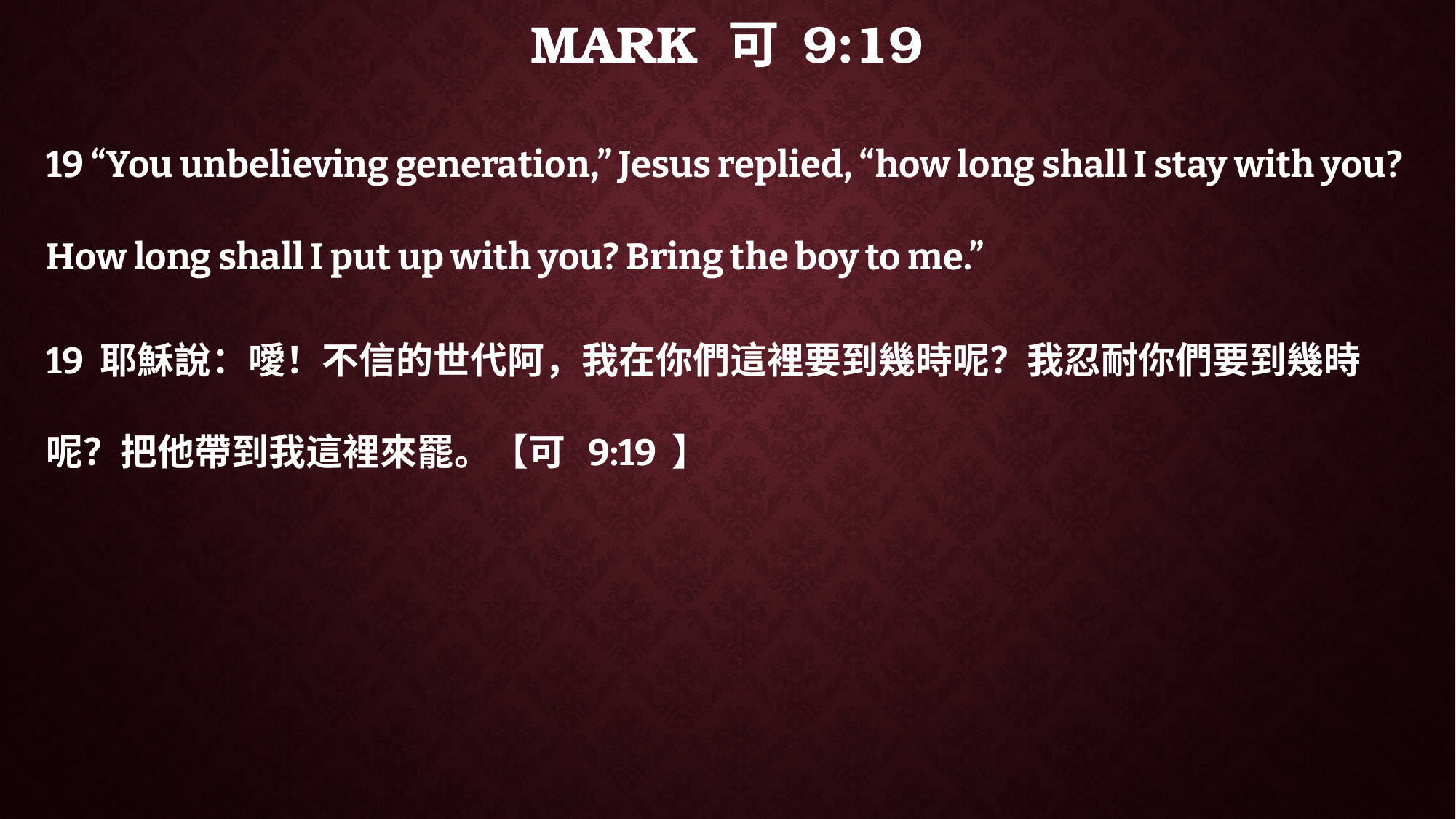

# Mark 可 9:19
19 “You unbelieving generation,” Jesus replied, “how long shall I stay with you? How long shall I put up with you? Bring the boy to me.”
19耶穌說：噯！不信的世代阿，我在你們這裡要到幾時呢？我忍耐你們要到幾時呢？把他帶到我這裡來罷。【可 9:19】